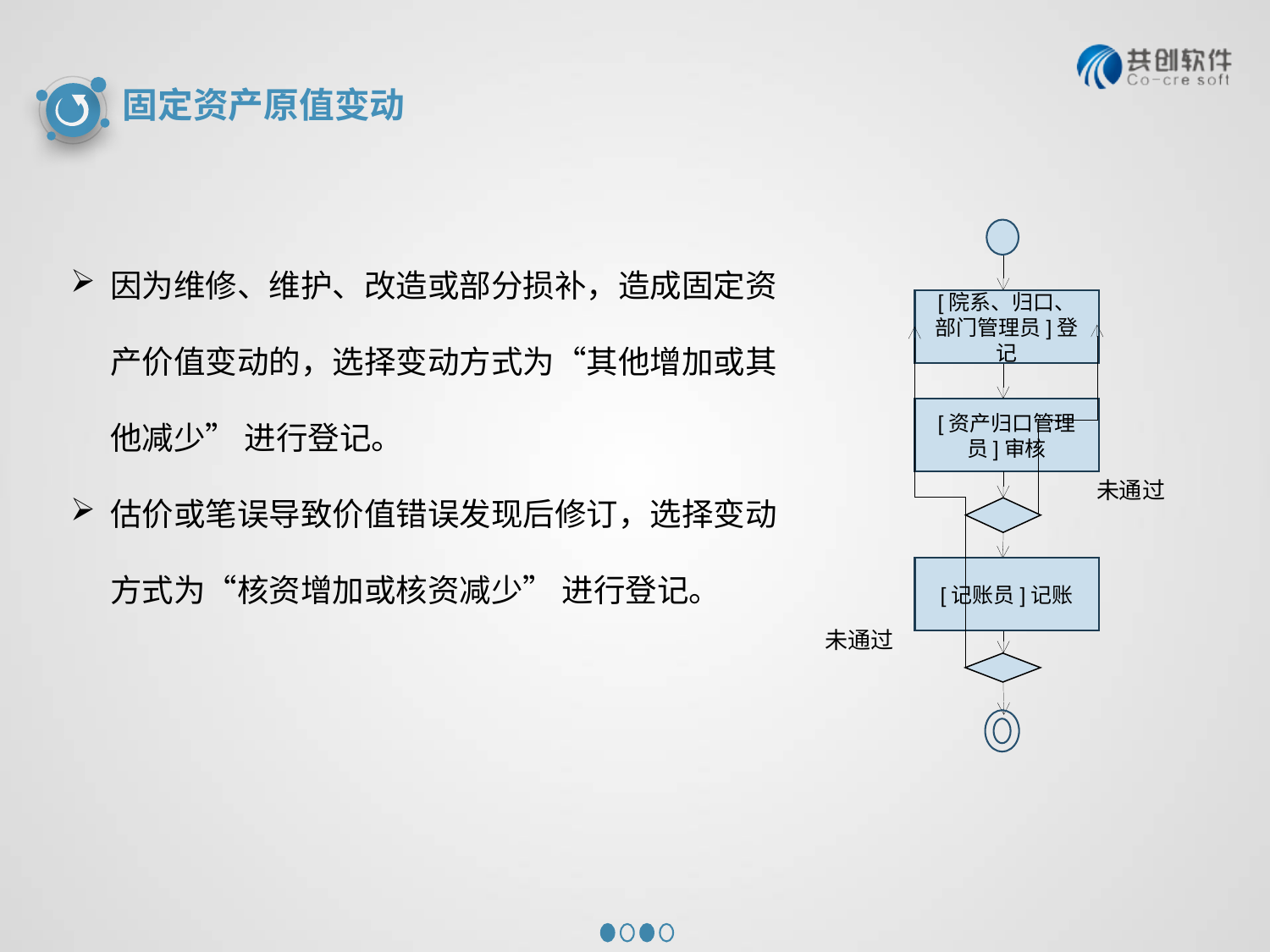

固定资产原值变动

[院系、归口、部门管理员]登记
[资产归口管理员]审核

[记账员]记账

未通过
未通过
因为维修、维护、改造或部分损补，造成固定资产价值变动的，选择变动方式为“其他增加或其他减少” 进行登记。
估价或笔误导致价值错误发现后修订，选择变动方式为“核资增加或核资减少” 进行登记。